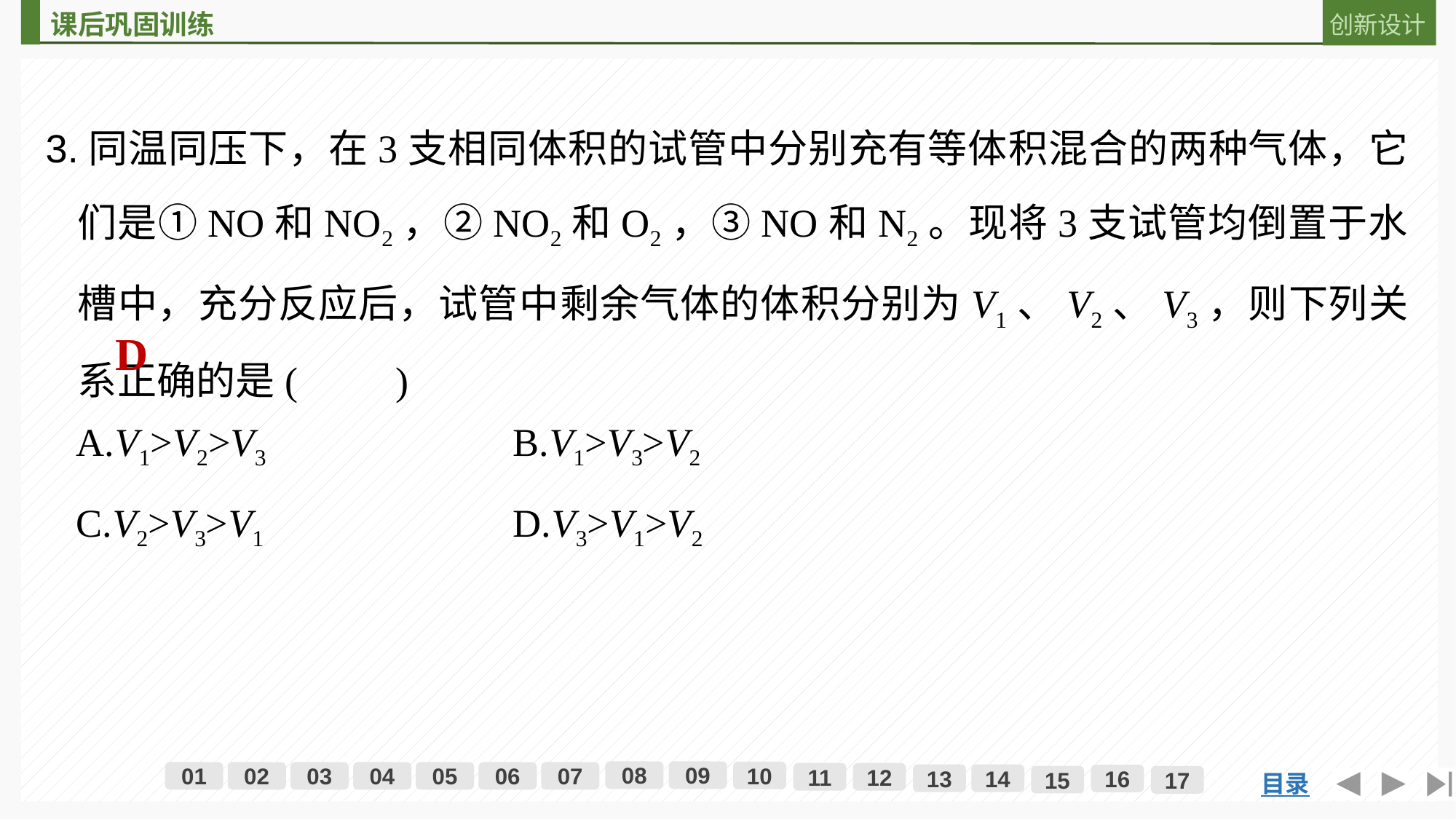

3.同温同压下，在3支相同体积的试管中分别充有等体积混合的两种气体，它们是①NO和NO2，②NO2和O2，③NO和N2。现将3支试管均倒置于水槽中，充分反应后，试管中剩余气体的体积分别为V1、V2、V3，则下列关系正确的是(　　)
D
A.V1>V2>V3 			B.V1>V3>V2
C.V2>V3>V1 			D.V3>V1>V2